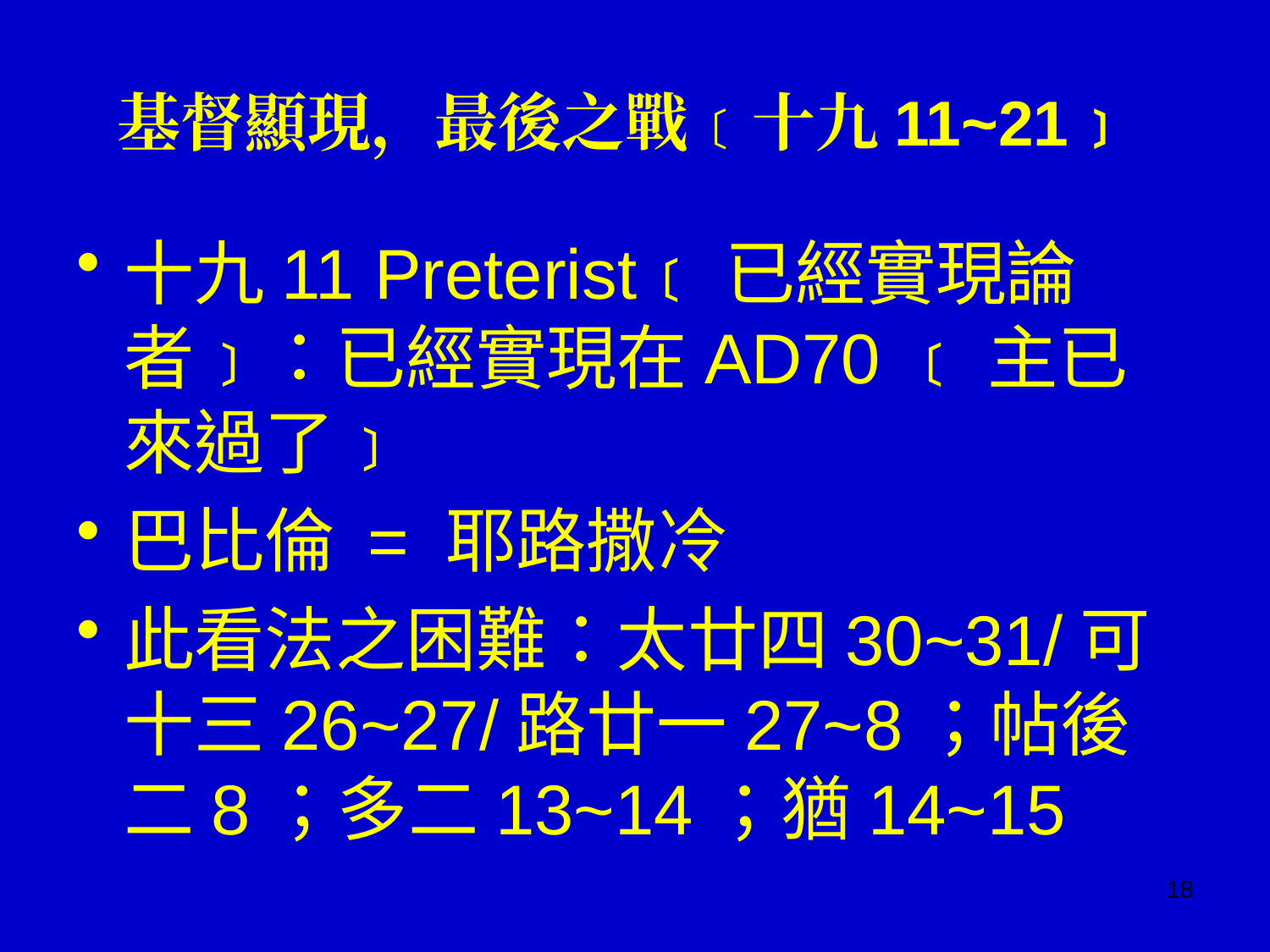

# 基督顯現，最後之戰﹝十九11~21﹞
十九11 Preterist﹝已經實現論者﹞：已經實現在AD70 ﹝主已來過了﹞
巴比倫 = 耶路撒冷
此看法之困難：太廿四30~31/可十三26~27/路廿一27~8；帖後二8；多二13~14；猶14~15
18